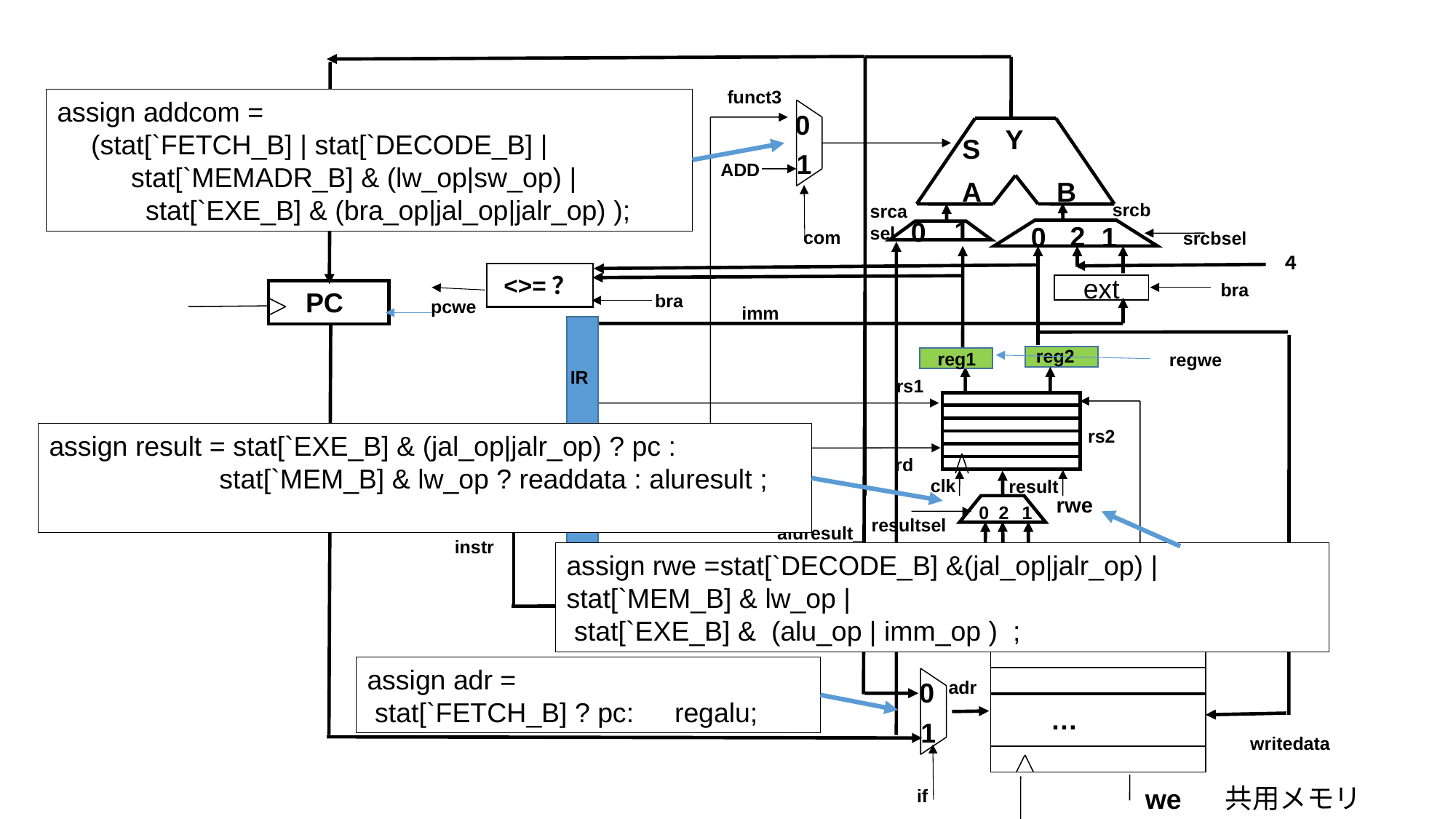

funct3
assign addcom =
　(stat[`FETCH_B] | stat[`DECODE_B] |
 　　stat[`MEMADR_B] & (lw_op|sw_op) |
　　　stat[`EXE_B] & (bra_op|jal_op|jalr_op) );

0

Y

S
1

ADD

A
B
srcb
srca
sel

1
0
2
0
1

com

srcbsel

４

<>=？
bra
ext
PC

bra
pcwe

imm

reg2
reg1
regwe

IR

rs1

rs2
assign result = stat[`EXE_B] & (jal_op|jalr_op) ? pc :
　　　　　　stat[`MEM_B] & lw_op ? readdata : aluresult ;

rd
clk
result

rwe

0
1
2

resultsel

aluresult_

instr
assign rwe =stat[`DECODE_B] &(jal_op|jalr_op) |   stat[`MEM_B] & lw_op |
 stat[`EXE_B] &  (alu_op | imm_op )  ;

irwe
readdata

regalu

regaluwe

assign adr =
 stat[`FETCH_B] ? pc:　regalu;

0
adr

…
1

writedata

共用メモリ

we
 if